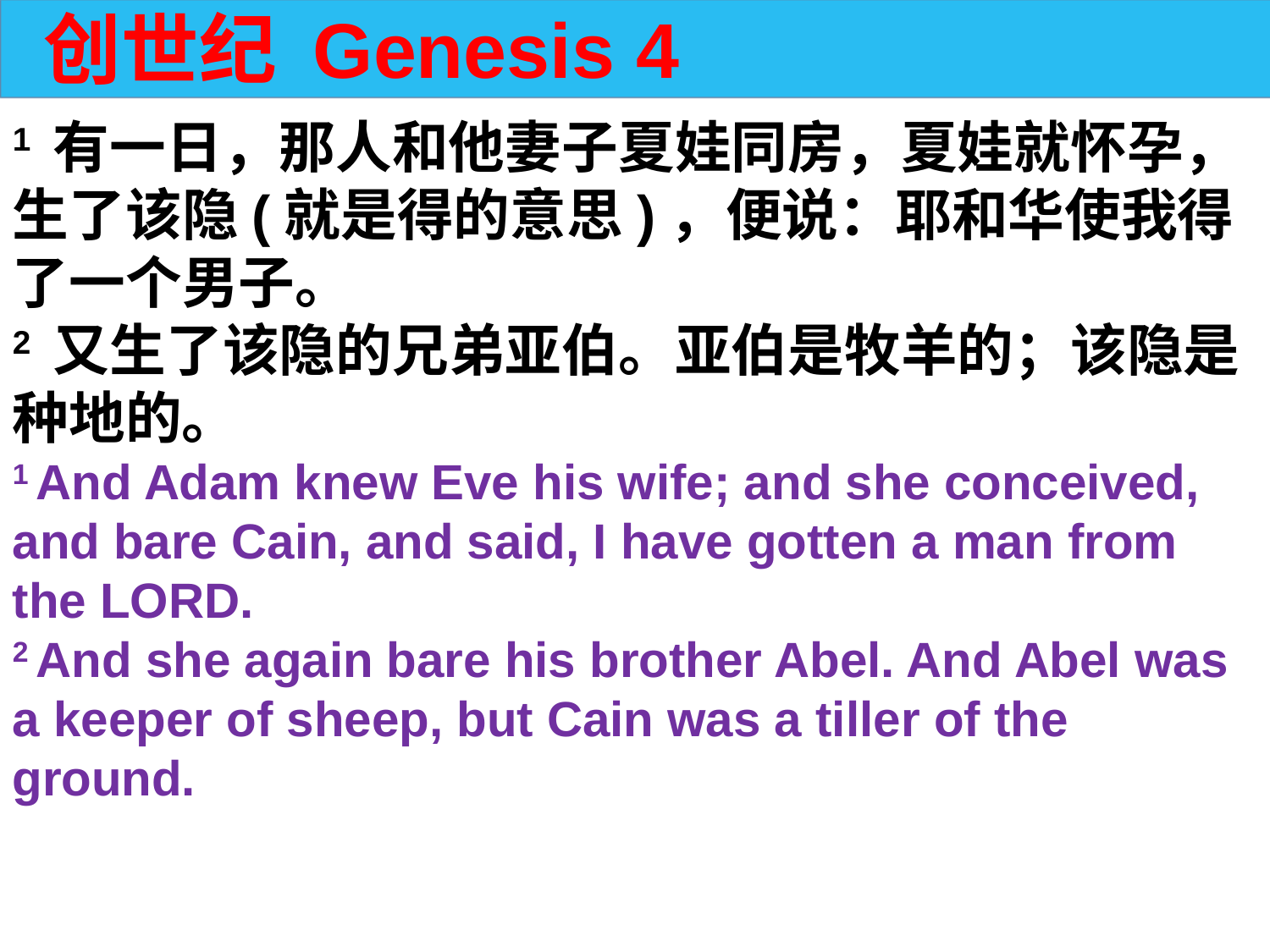

创世纪 Genesis 4
1 有一日，那人和他妻子夏娃同房，夏娃就怀孕，生了该隐(就是得的意思)，便说：耶和华使我得了一个男子。
2 又生了该隐的兄弟亚伯。亚伯是牧羊的；该隐是种地的。
1 And Adam knew Eve his wife; and she conceived, and bare Cain, and said, I have gotten a man from the LORD.
2 And she again bare his brother Abel. And Abel was a keeper of sheep, but Cain was a tiller of the ground.